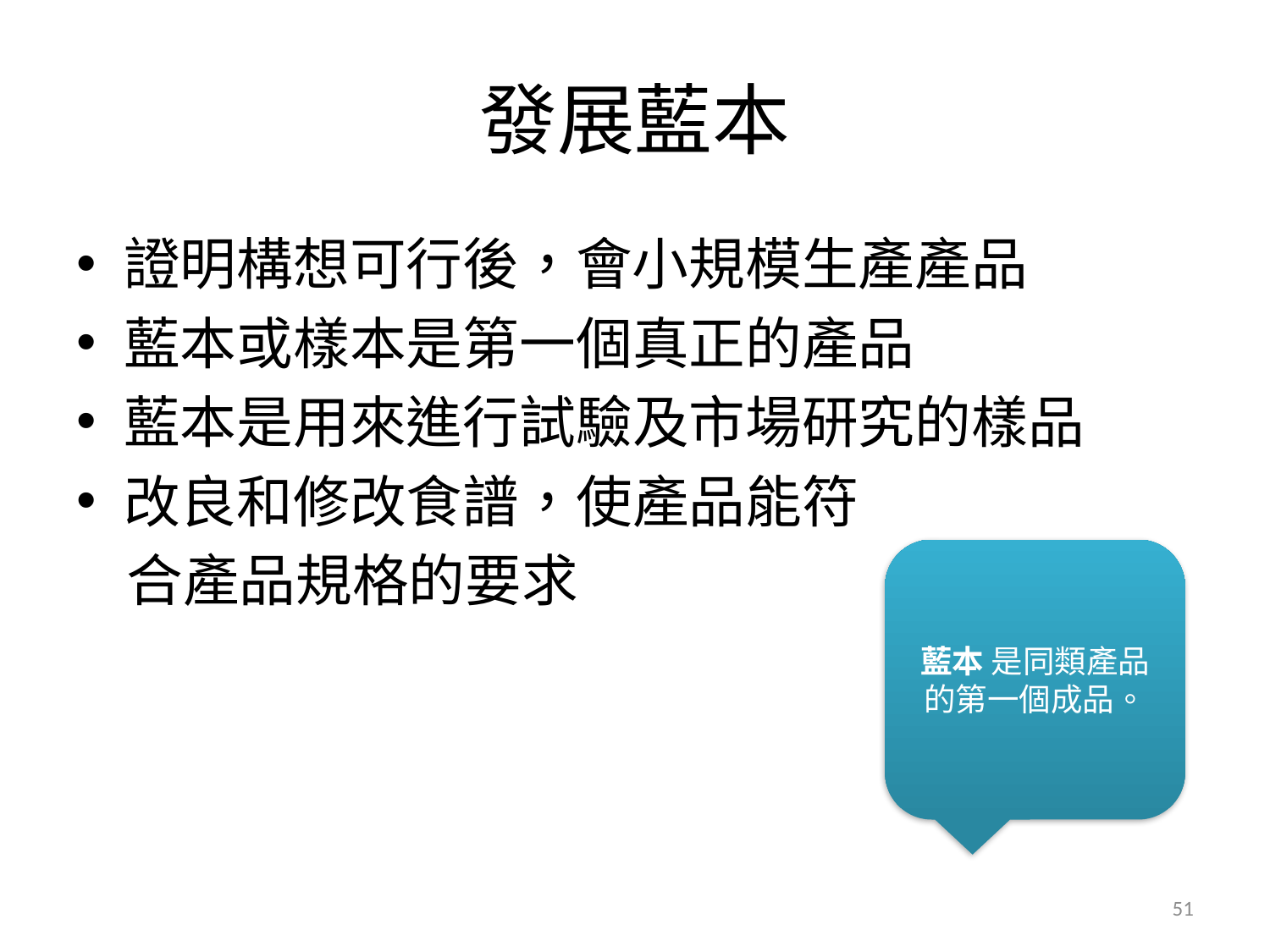

# 發展藍本
證明構想可行後，會小規模生產產品
藍本或樣本是第一個真正的產品
藍本是用來進行試驗及市場研究的樣品
改良和修改食譜，使產品能符
合產品規格的要求
藍本 是同類產品的第一個成品。
51